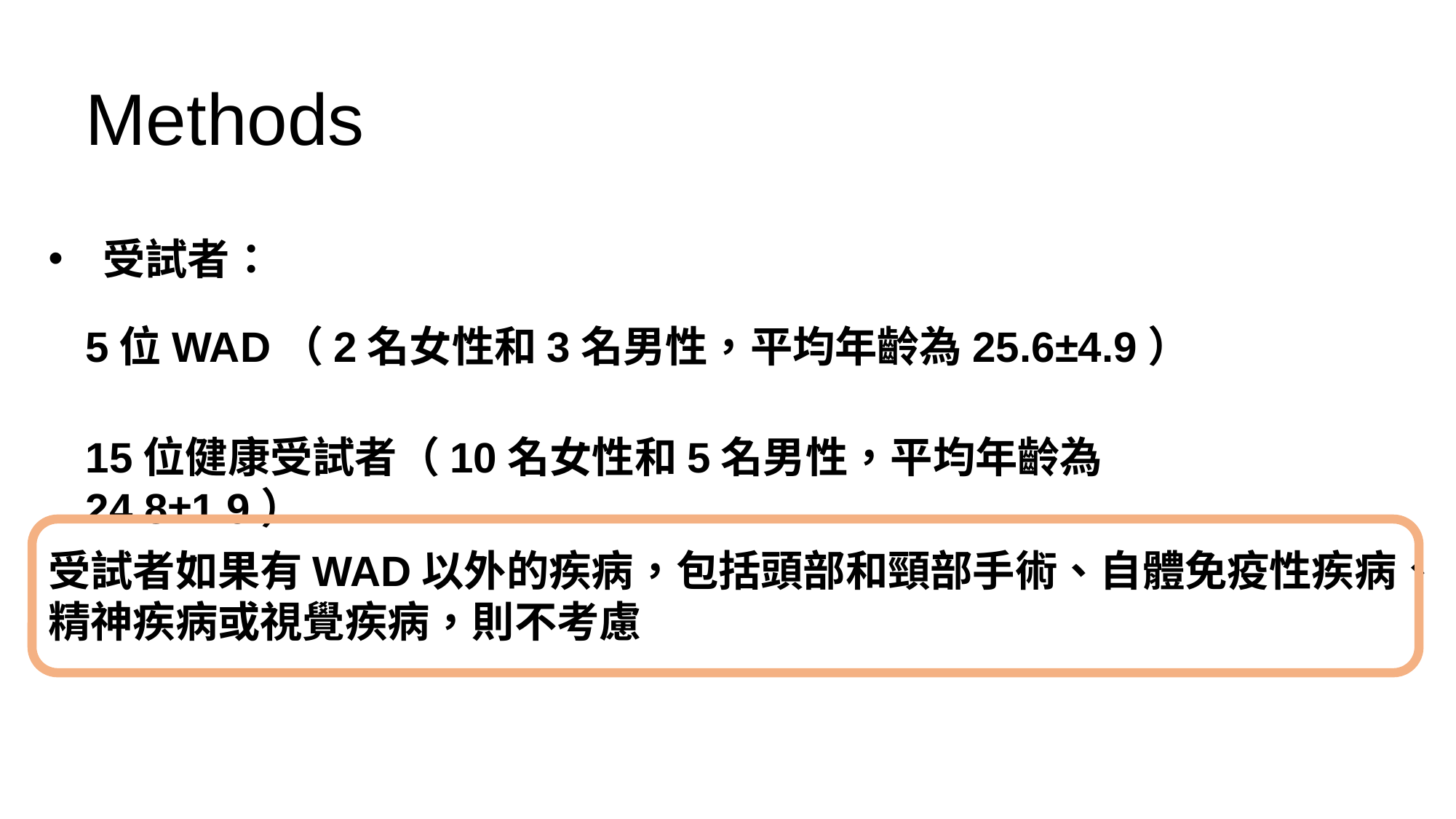

Methods
受試者：
5位WAD（2名女性和3名男性，平均年齡為25.6±4.9）
15位健康受試者（10名女性和5名男性，平均年齡為24.8±1.9）

受試者如果有WAD以外的疾病，包括頭部和頸部手術、自體免疫性疾病、精神疾病或視覺疾病，則不考慮